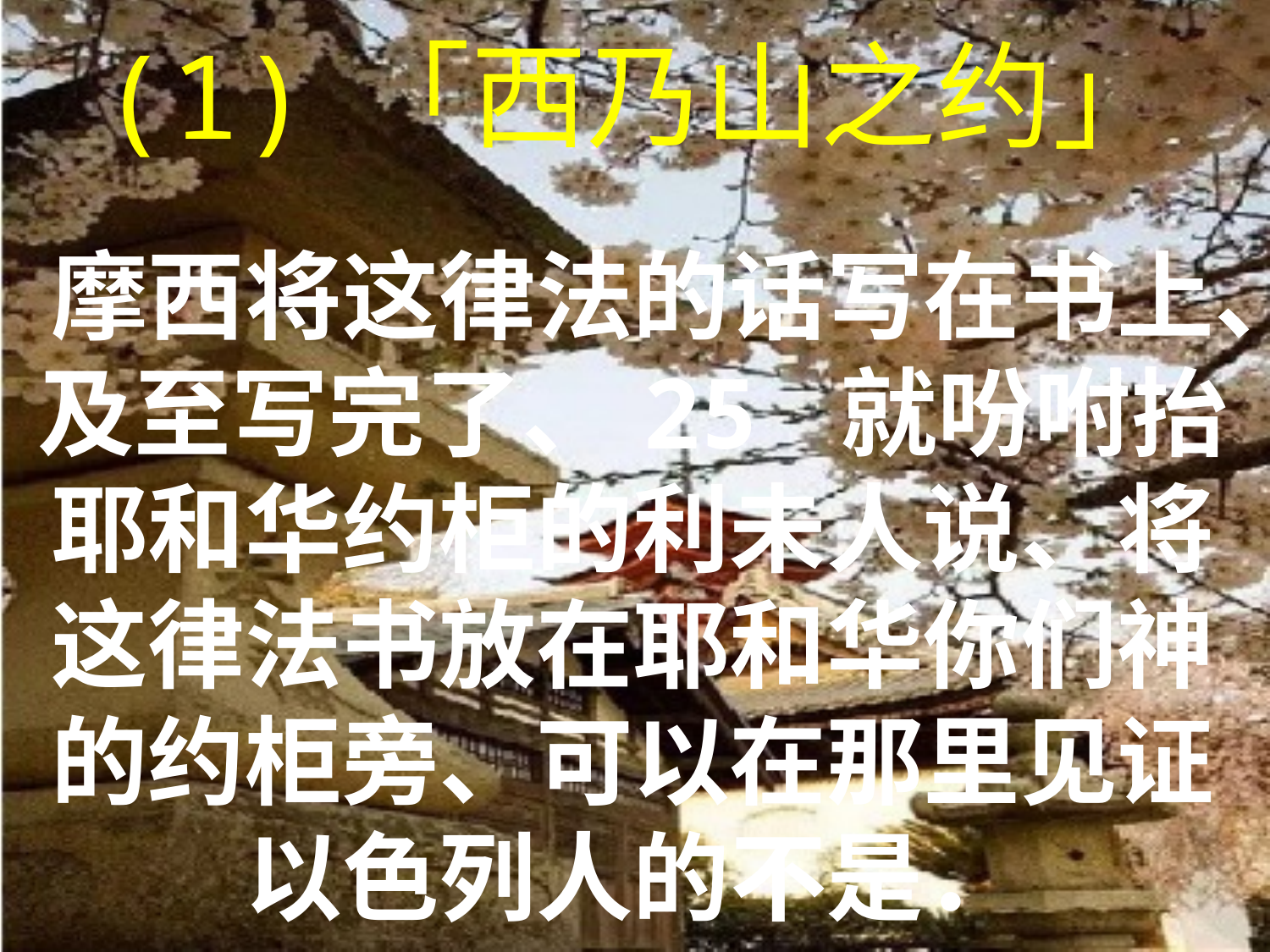

# (1)	「西乃山之约」
摩西将这律法的话写在书上、及至写完了、25 就吩咐抬耶和华约柜的利未人说、将这律法书放在耶和华你们神的约柜旁、可以在那里见证以色列人的不是．